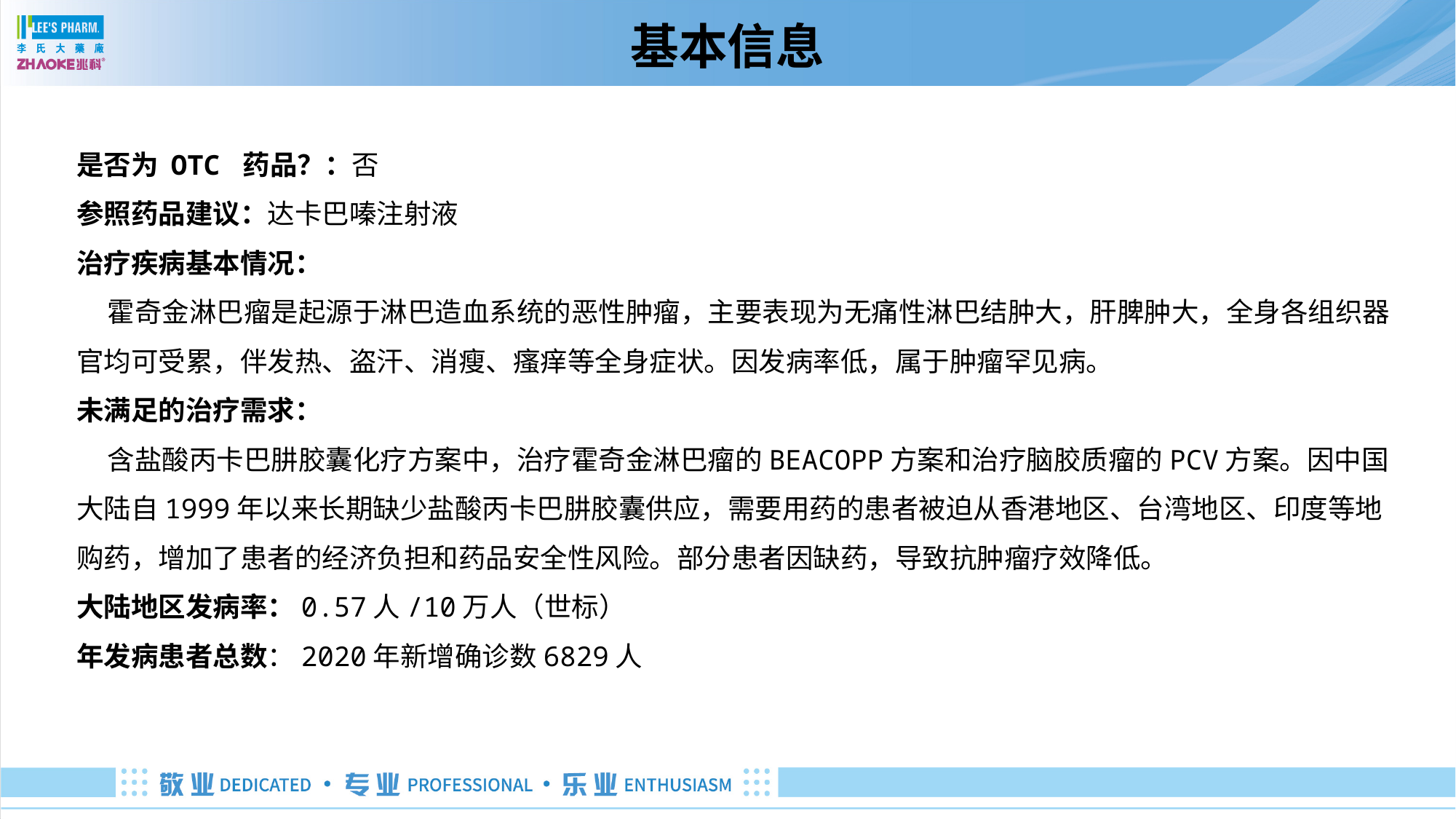

# 基本信息
是否为 OTC 药品？：否
参照药品建议：达卡巴嗪注射液
治疗疾病基本情况：
    霍奇金淋巴瘤是起源于淋巴造血系统的恶性肿瘤，主要表现为无痛性淋巴结肿大，肝脾肿大，全身各组织器官均可受累，伴发热、盗汗、消瘦、瘙痒等全身症状。因发病率低，属于肿瘤罕见病。
未满足的治疗需求：
    含盐酸丙卡巴肼胶囊化疗方案中，治疗霍奇金淋巴瘤的BEACOPP方案和治疗脑胶质瘤的PCV方案。因中国大陆自1999年以来长期缺少盐酸丙卡巴肼胶囊供应，需要用药的患者被迫从香港地区、台湾地区、印度等地购药，增加了患者的经济负担和药品安全性风险。部分患者因缺药，导致抗肿瘤疗效降低。
大陆地区发病率：0.57人/10万人（世标）
年发病患者总数：2020年新增确诊数6829人